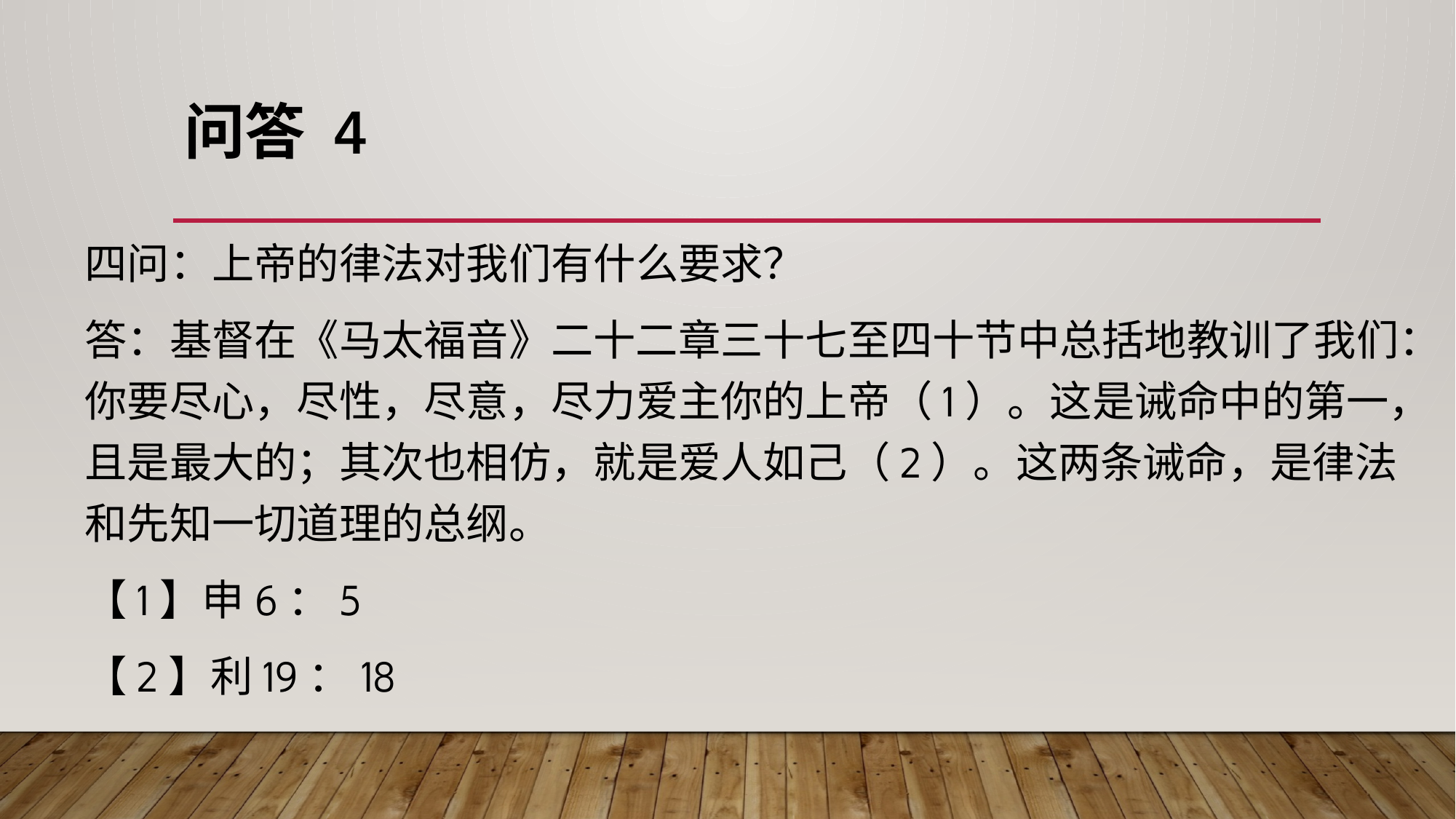

# 问答 4
四问：上帝的律法对我们有什么要求？
答：基督在《马太福音》二十二章三十七至四十节中总括地教训了我们：你要尽心，尽性，尽意，尽力爱主你的上帝（1）。这是诫命中的第一，且是最大的；其次也相仿，就是爱人如己（2）。这两条诫命，是律法和先知一切道理的总纲。
【1】申6：5
【2】利19：18